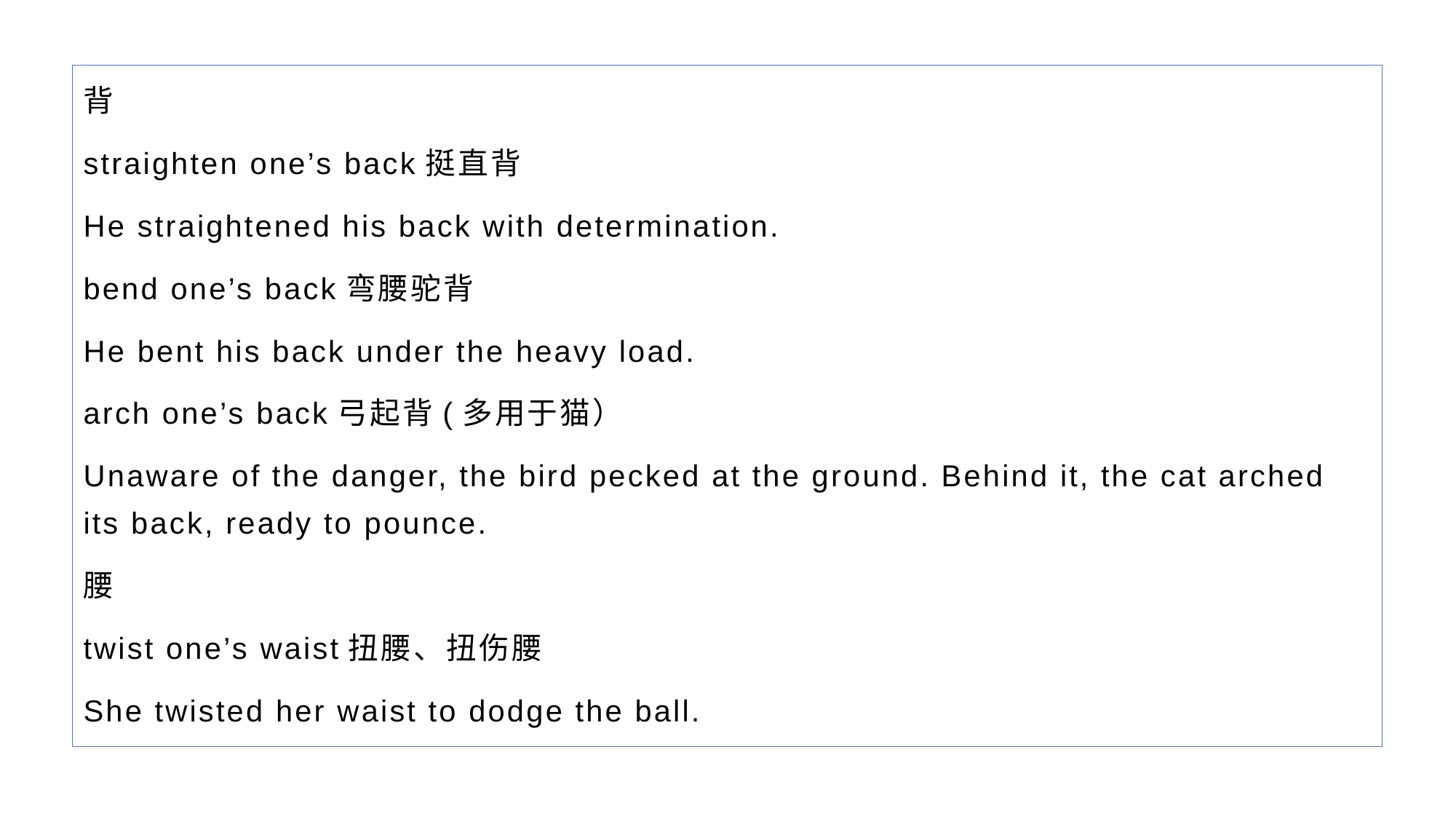

背
straighten one’s back挺直背
He straightened his back with determination.
bend one’s back弯腰驼背
He bent his back under the heavy load.
arch one’s back弓起背(多用于猫）
Unaware of the danger, the bird pecked at the ground. Behind it, the cat arched its back, ready to pounce.
腰
twist one’s waist扭腰、扭伤腰
She twisted her waist to dodge the ball.